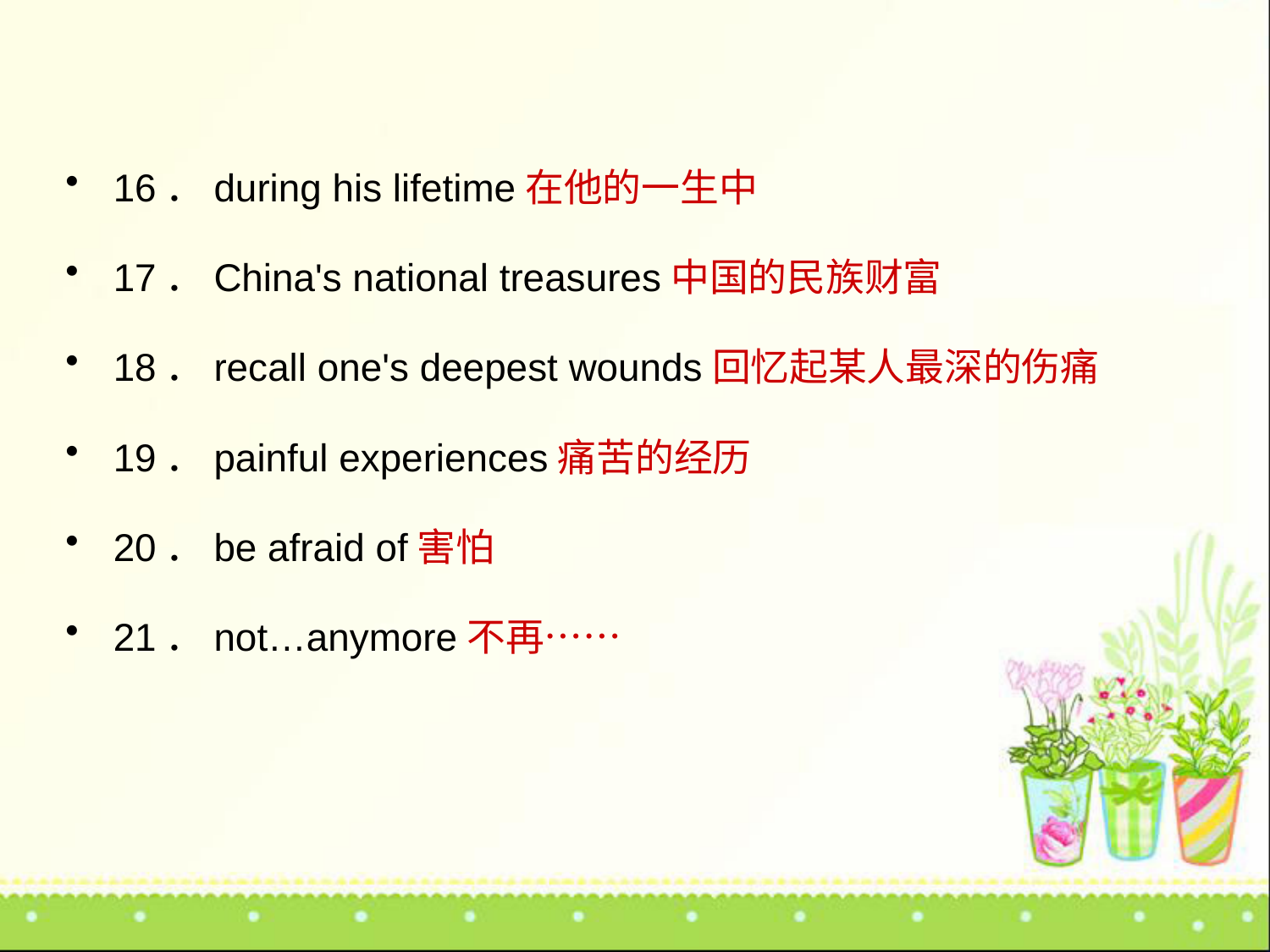

16．during his lifetime在他的一生中

17．China's national treasures中国的民族财富

18．recall one's deepest wounds回忆起某人最深的伤痛

19．painful experiences痛苦的经历

20．be afraid of害怕

21．not…anymore不再……